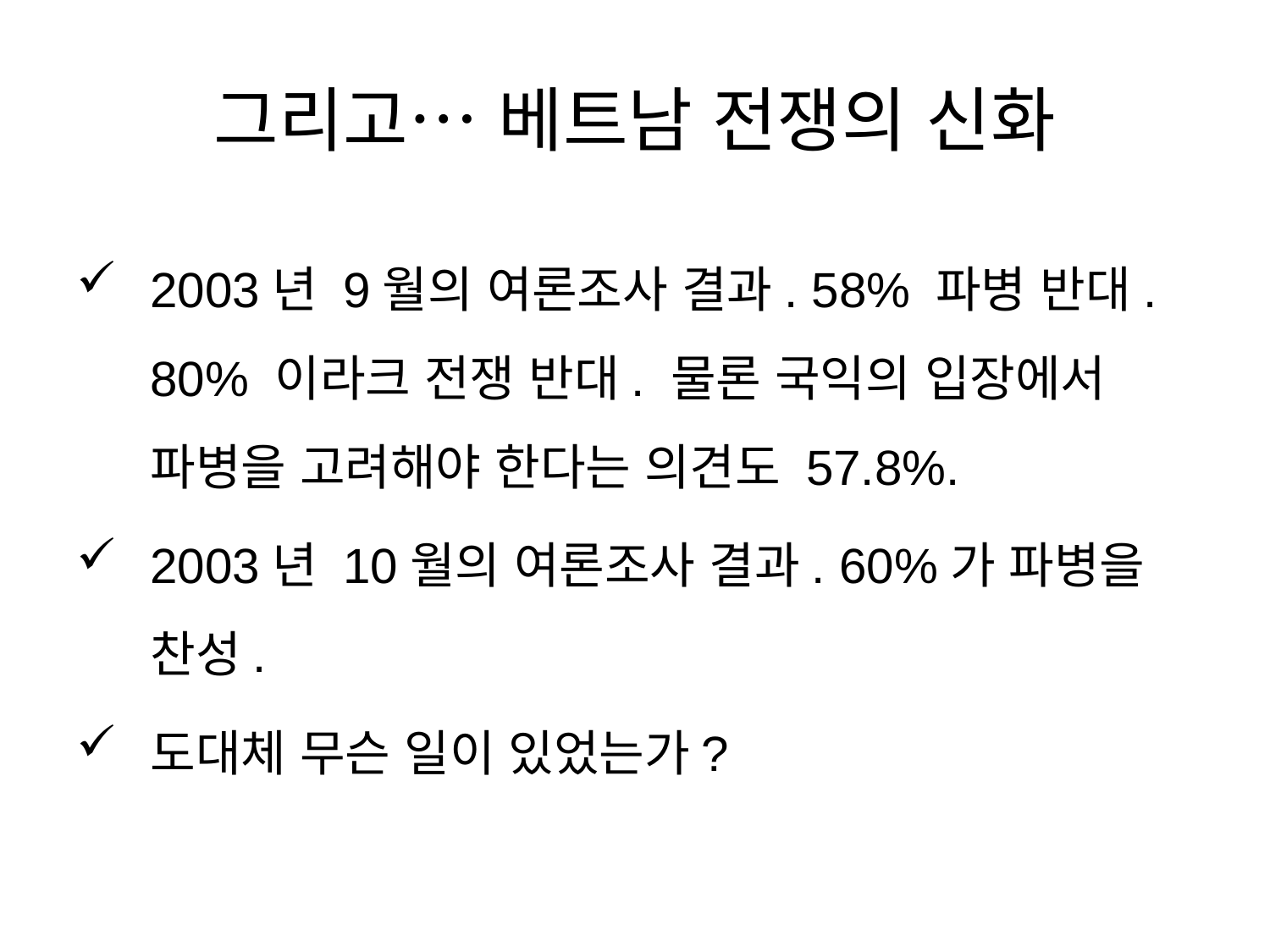

그리고… 베트남 전쟁의 신화
2003년 9월의 여론조사 결과. 58% 파병 반대. 80% 이라크 전쟁 반대. 물론 국익의 입장에서 파병을 고려해야 한다는 의견도 57.8%.
2003년 10월의 여론조사 결과. 60%가 파병을 찬성.
도대체 무슨 일이 있었는가?